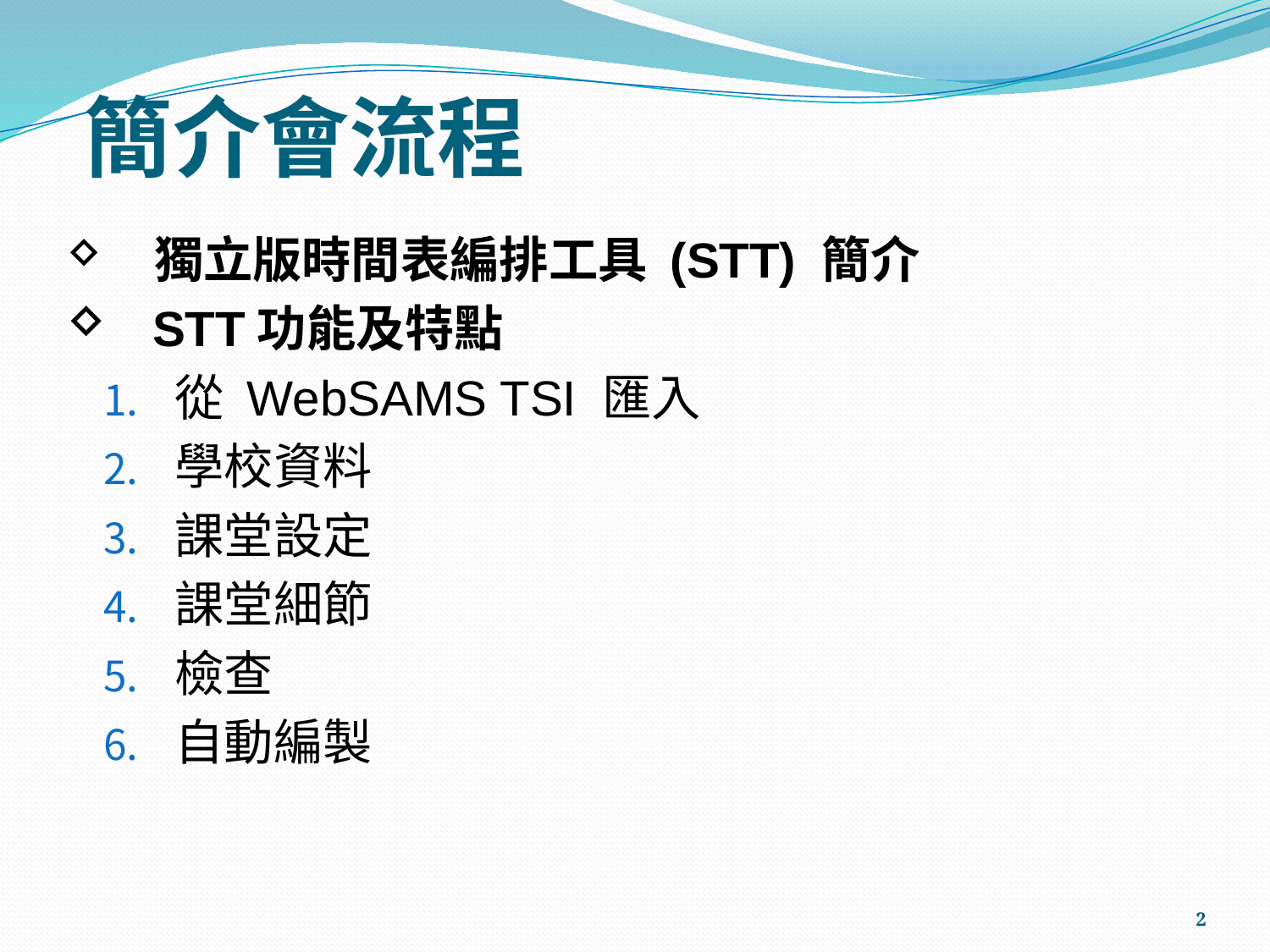

# 簡介會流程
獨立版時間表編排工具 (STT) 簡介
STT功能及特點
從 WebSAMS TSI 匯入
學校資料
課堂設定
課堂細節
檢查
自動編製

2